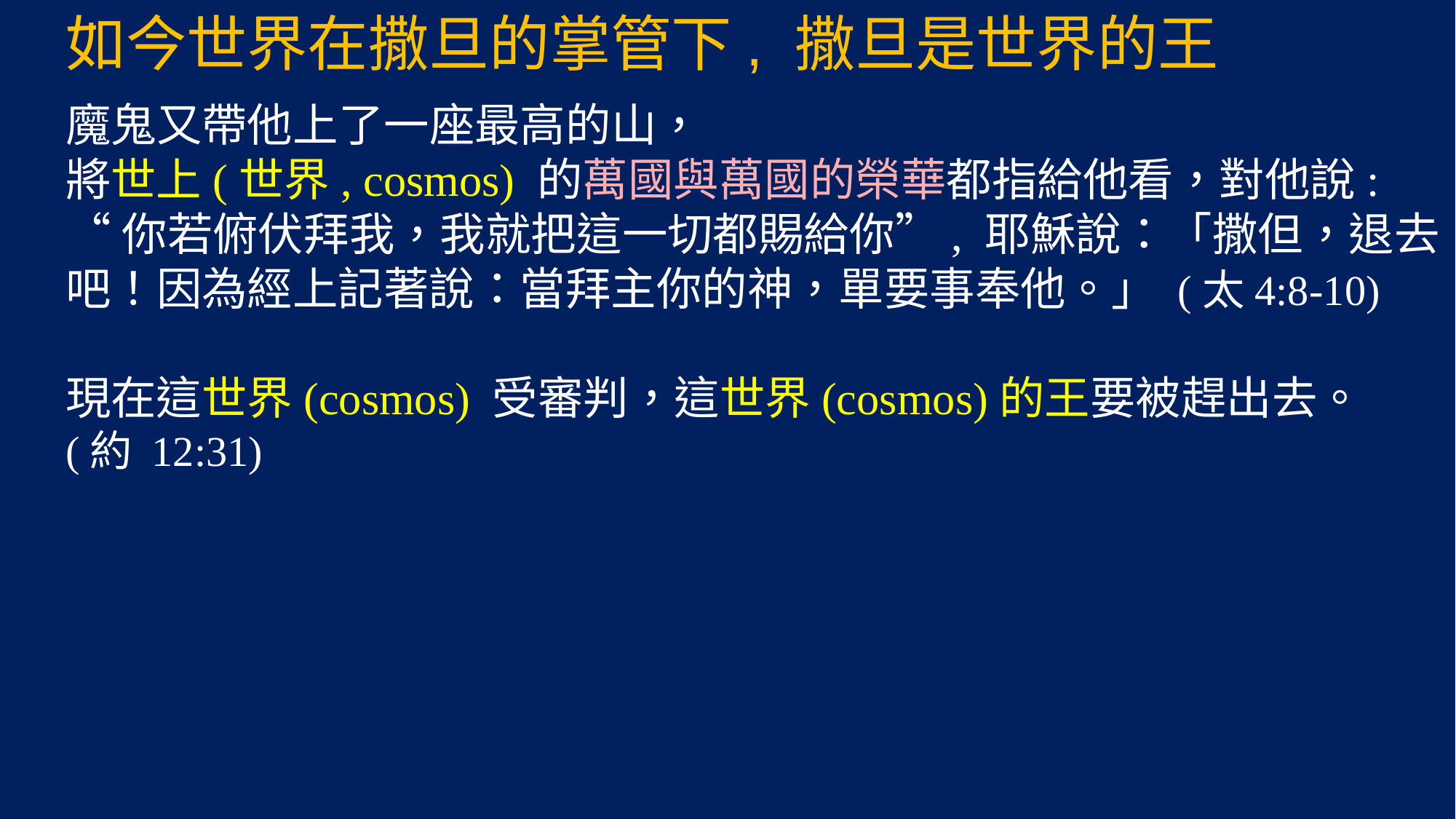

如今世界在撒旦的掌管下, 撒旦是世界的王

魔鬼又帶他上了一座最高的山，
將世上(世界, cosmos) 的萬國與萬國的榮華都指給他看，對他說:
“你若俯伏拜我，我就把這一切都賜給你”, 耶穌說：「撒但，退去吧！因為經上記著說：當拜主你的神，單要事奉他。」 (太4:8-10)

現在這世界(cosmos) 受審判，這世界(cosmos)的王要被趕出去。
(約 12:31)